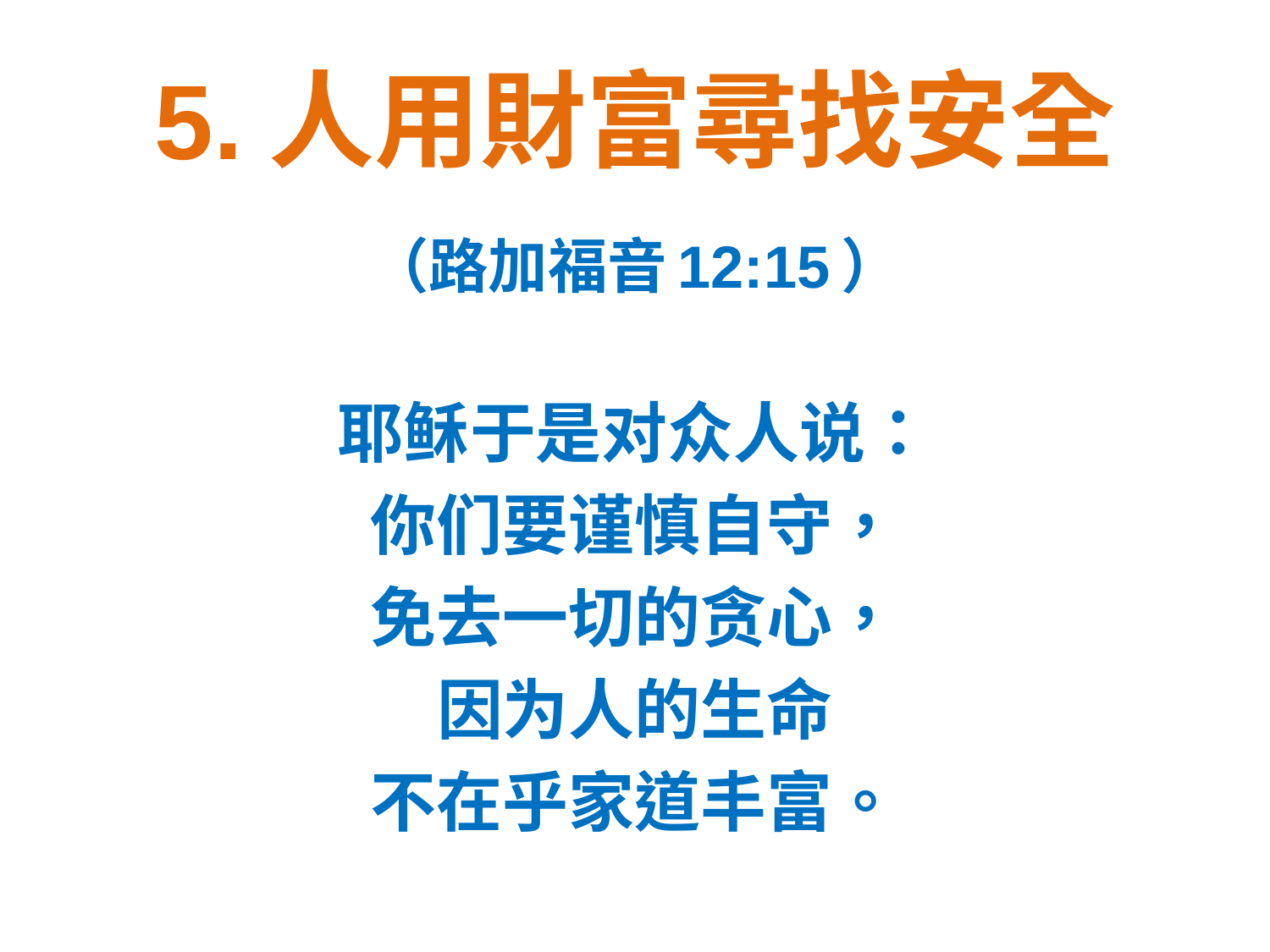

# 5.人用財富尋找安全
（路加福音12:15）

耶稣于是对众人说：
你们要谨慎自守，
免去一切的贪心，
因为人的生命
不在乎家道丰富。